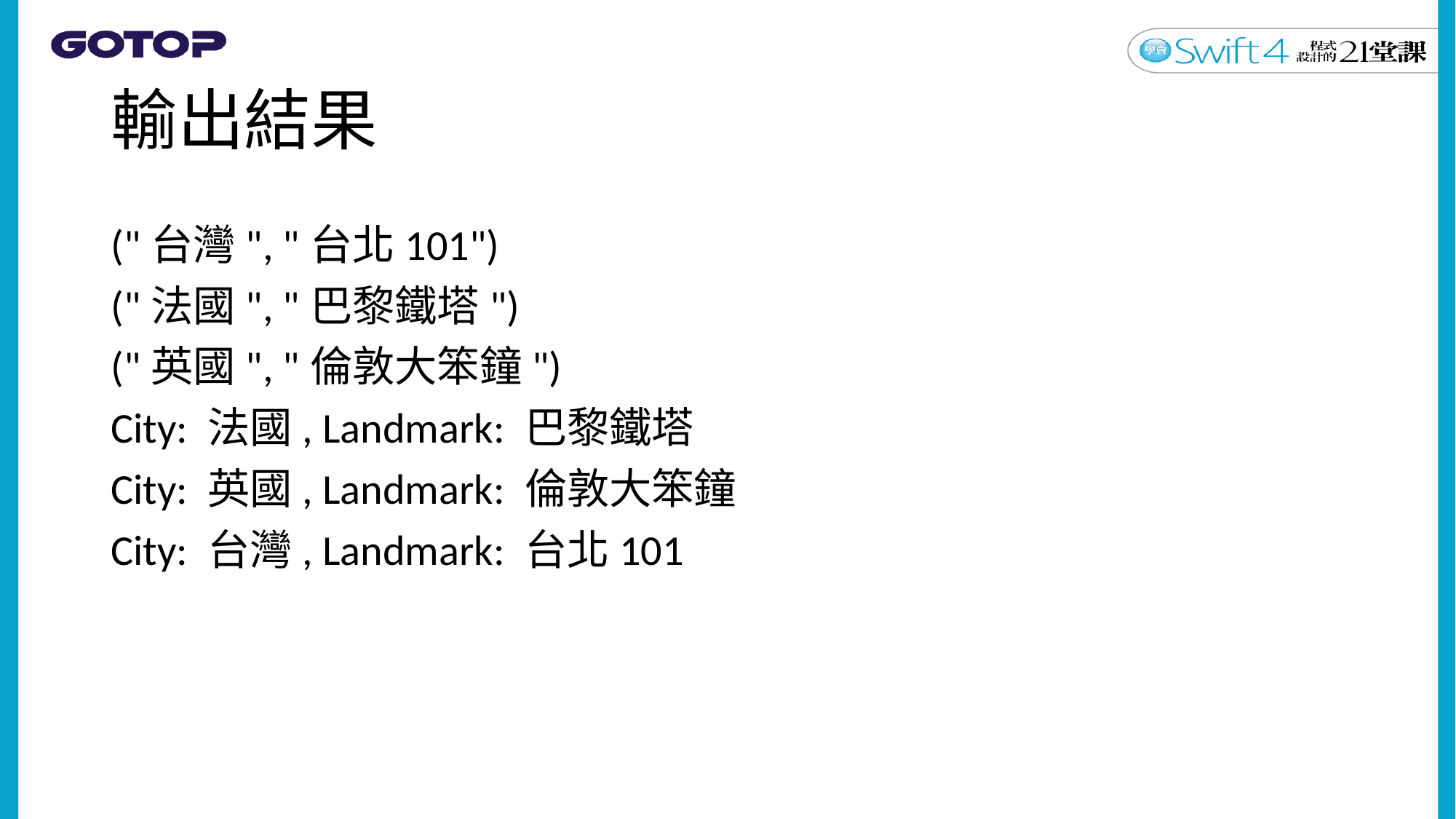

# 輸出結果
("台灣", "台北101")
("法國", "巴黎鐵塔")
("英國", "倫敦大笨鐘")
City: 法國, Landmark: 巴黎鐵塔
City: 英國, Landmark: 倫敦大笨鐘
City: 台灣, Landmark: 台北101